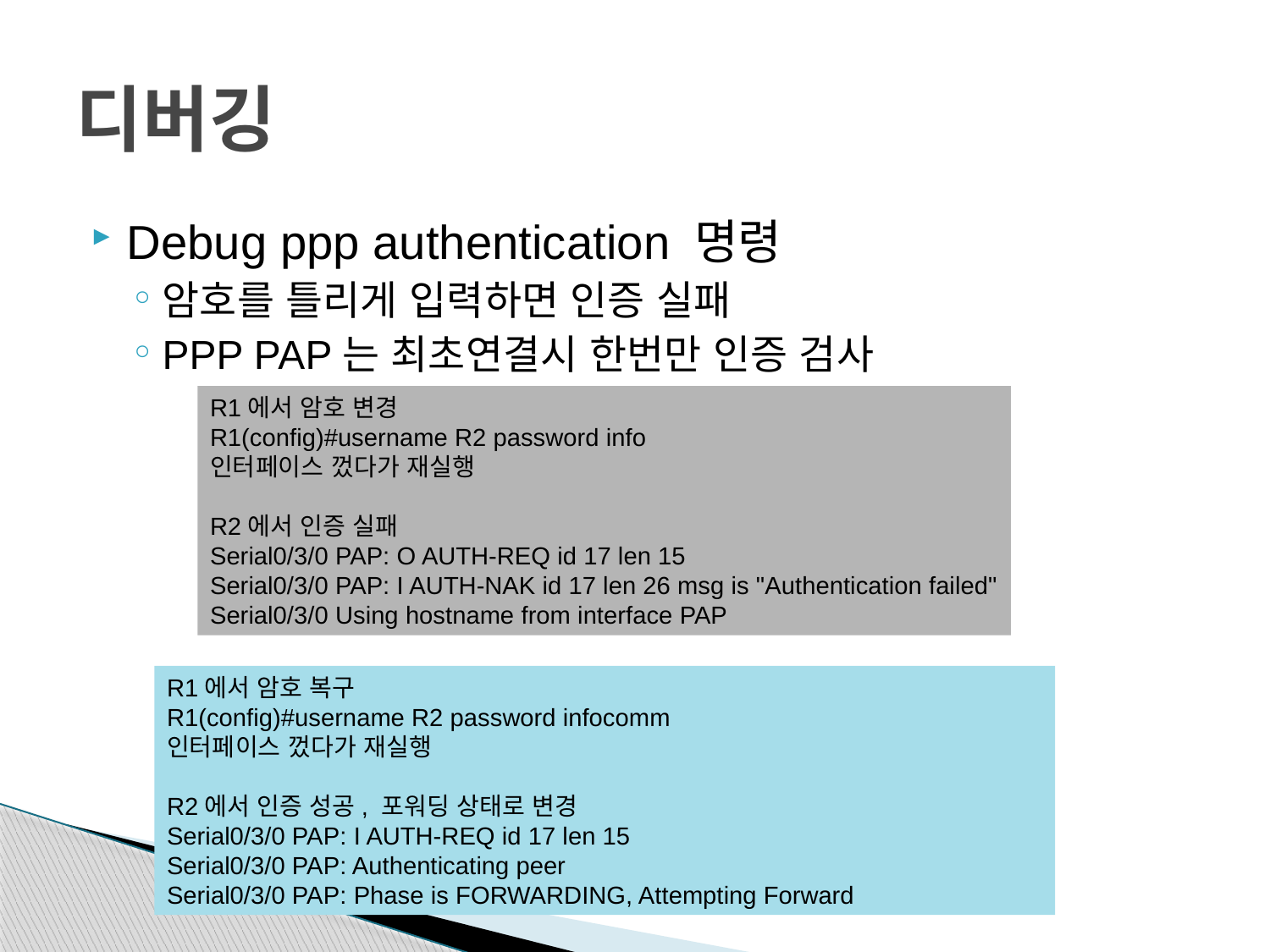

# 디버깅
Debug ppp authentication 명령
암호를 틀리게 입력하면 인증 실패
PPP PAP는 최초연결시 한번만 인증 검사
R1에서 암호 변경
R1(config)#username R2 password info
인터페이스 껐다가 재실행

R2에서 인증 실패
Serial0/3/0 PAP: O AUTH-REQ id 17 len 15
Serial0/3/0 PAP: I AUTH-NAK id 17 len 26 msg is "Authentication failed"
Serial0/3/0 Using hostname from interface PAP
R1에서 암호 복구
R1(config)#username R2 password infocomm
인터페이스 껐다가 재실행

R2에서 인증 성공, 포워딩 상태로 변경
Serial0/3/0 PAP: I AUTH-REQ id 17 len 15
Serial0/3/0 PAP: Authenticating peer
Serial0/3/0 PAP: Phase is FORWARDING, Attempting Forward